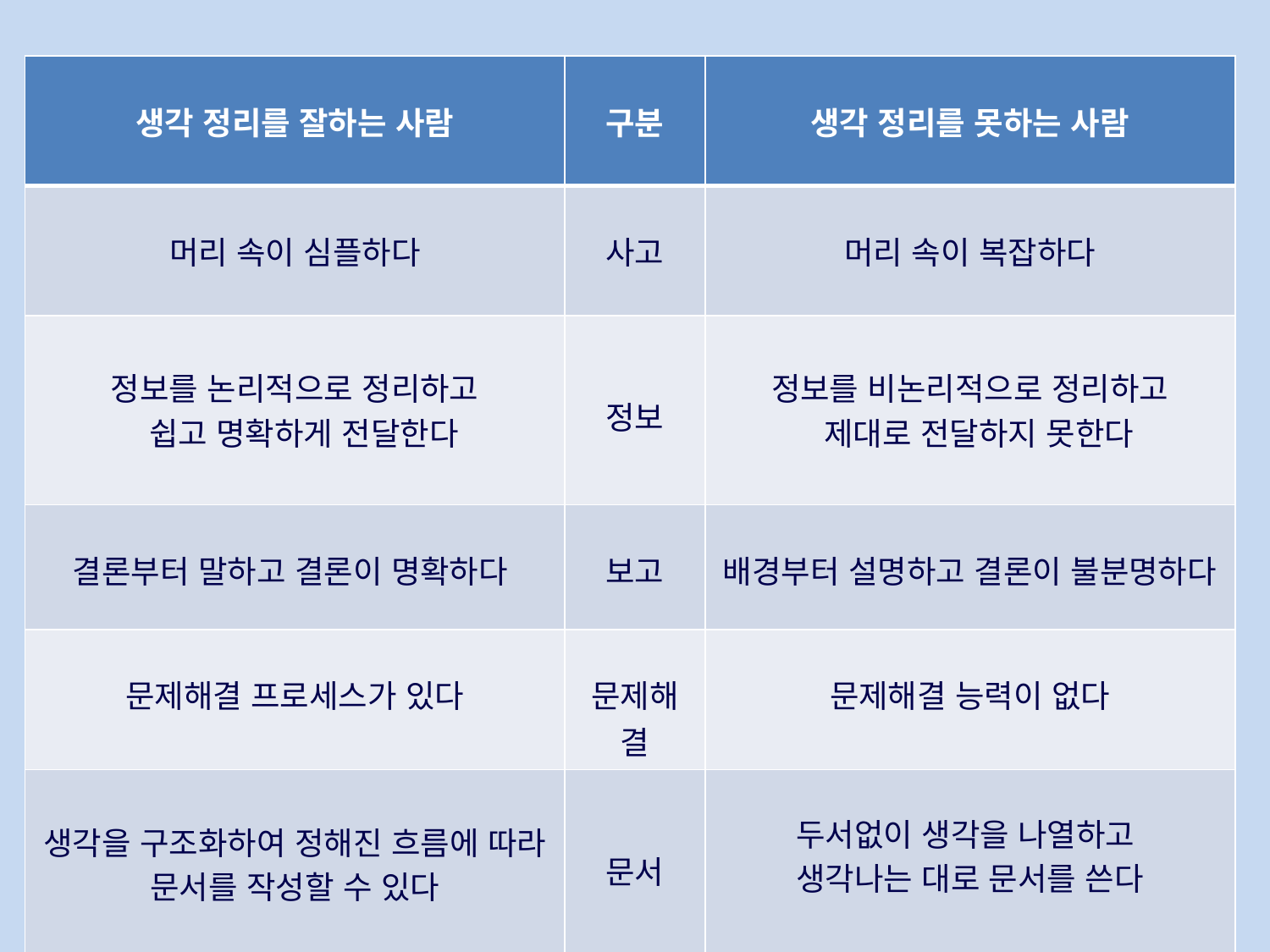

| 생각 정리를 잘하는 사람 | 구분 | 생각 정리를 못하는 사람 |
| --- | --- | --- |
| 머리 속이 심플하다 | 사고 | 머리 속이 복잡하다 |
| 정보를 논리적으로 정리하고 쉽고 명확하게 전달한다 | 정보 | 정보를 비논리적으로 정리하고 제대로 전달하지 못한다 |
| 결론부터 말하고 결론이 명확하다 | 보고 | 배경부터 설명하고 결론이 불분명하다 |
| 문제해결 프로세스가 있다 | 문제해결 | 문제해결 능력이 없다 |
| 생각을 구조화하여 정해진 흐름에 따라 문서를 작성할 수 있다 | 문서 | 두서없이 생각을 나열하고 생각나는 대로 문서를 쓴다 |